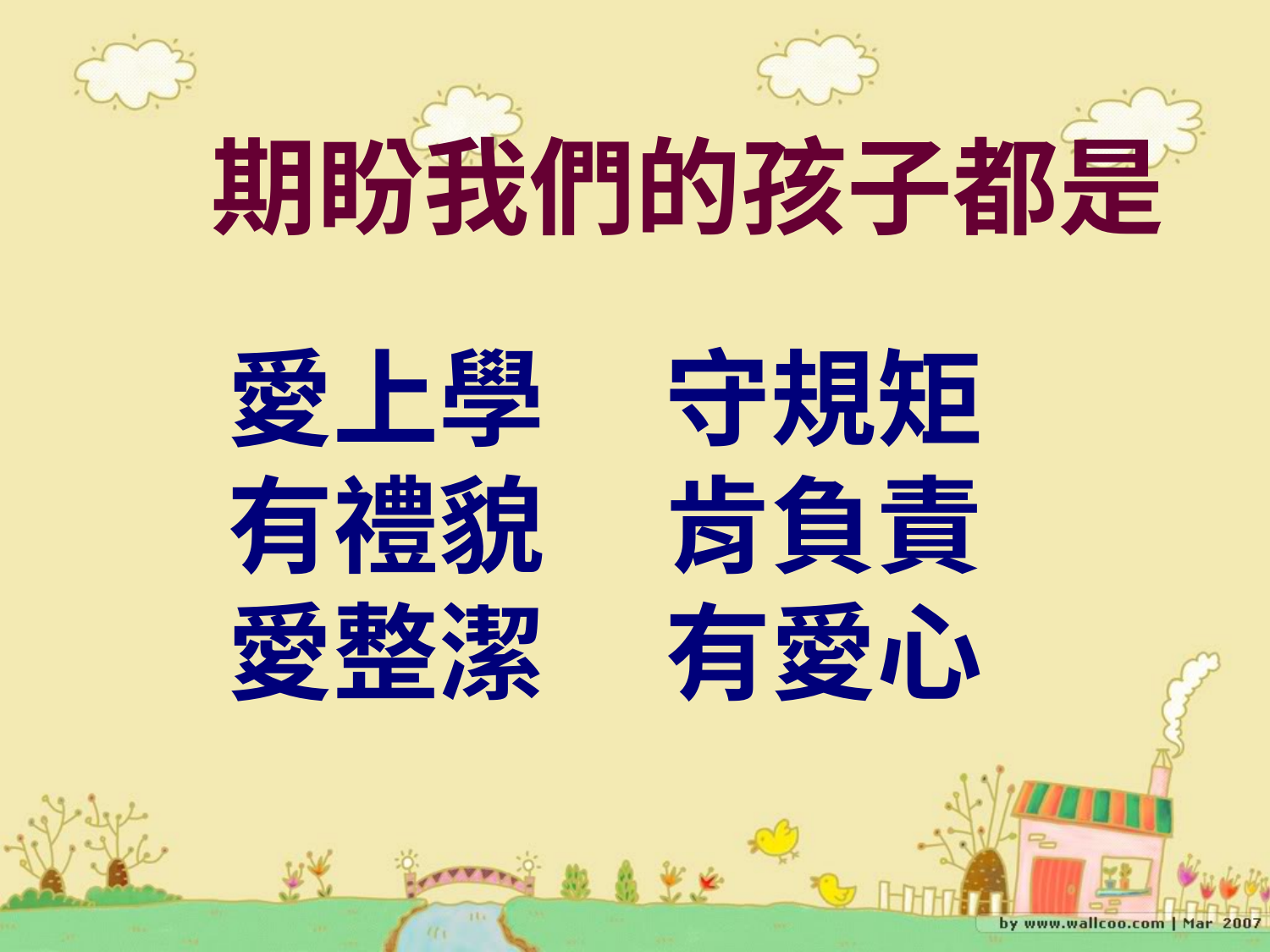

# 期盼我們的孩子都是
愛上學     守規矩
有禮貌     肯負責
愛整潔     有愛心